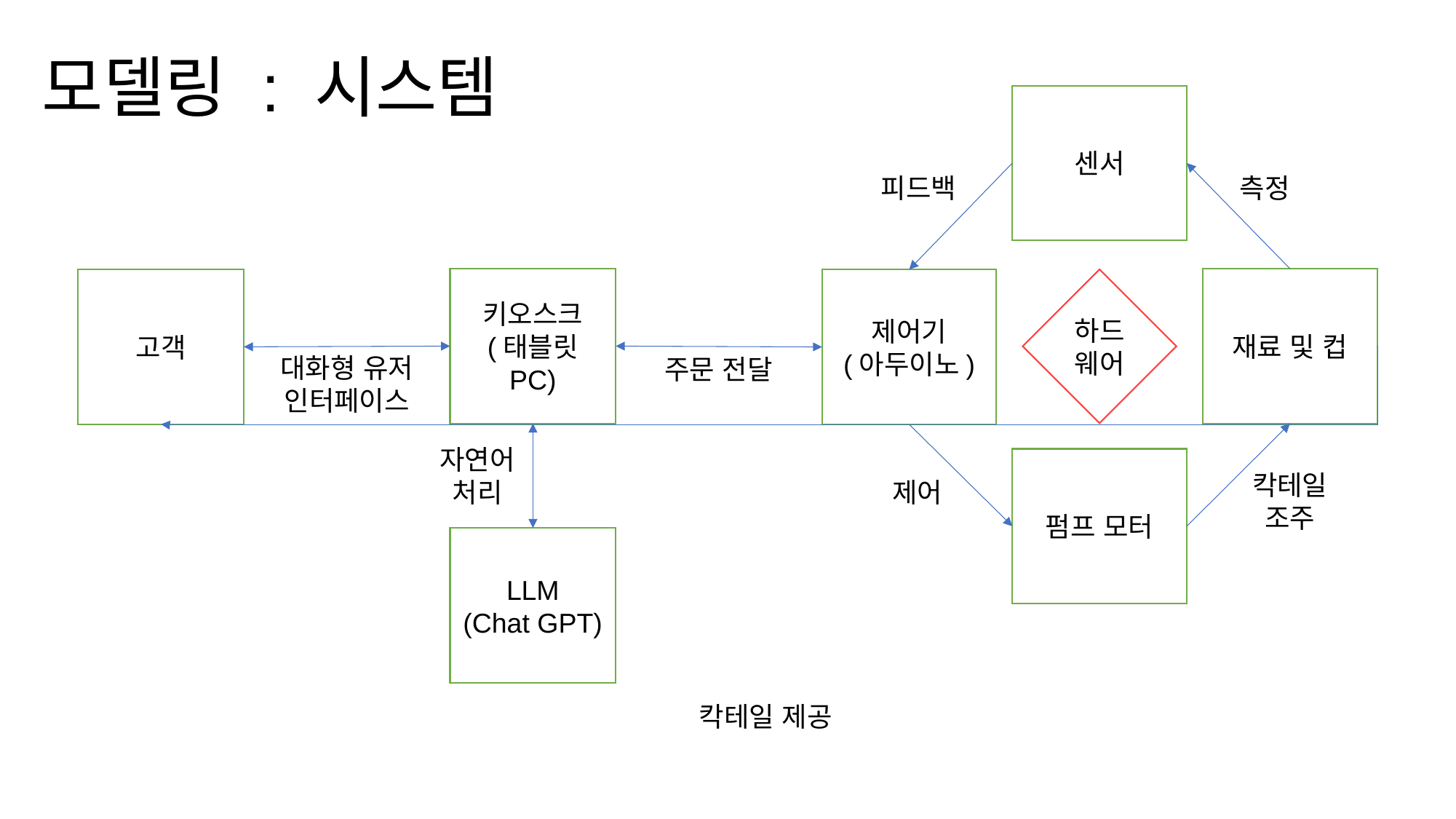

# 모델링 : 시스템
센서
피드백
측정
재료 및 컵
키오스크
(태블릿 PC)
고객
하드웨어
제어기
(아두이노)
대화형 유저 인터페이스
주문 전달
자연어 처리
펌프 모터
칵테일 조주
제어
LLM
(Chat GPT)
칵테일 제공